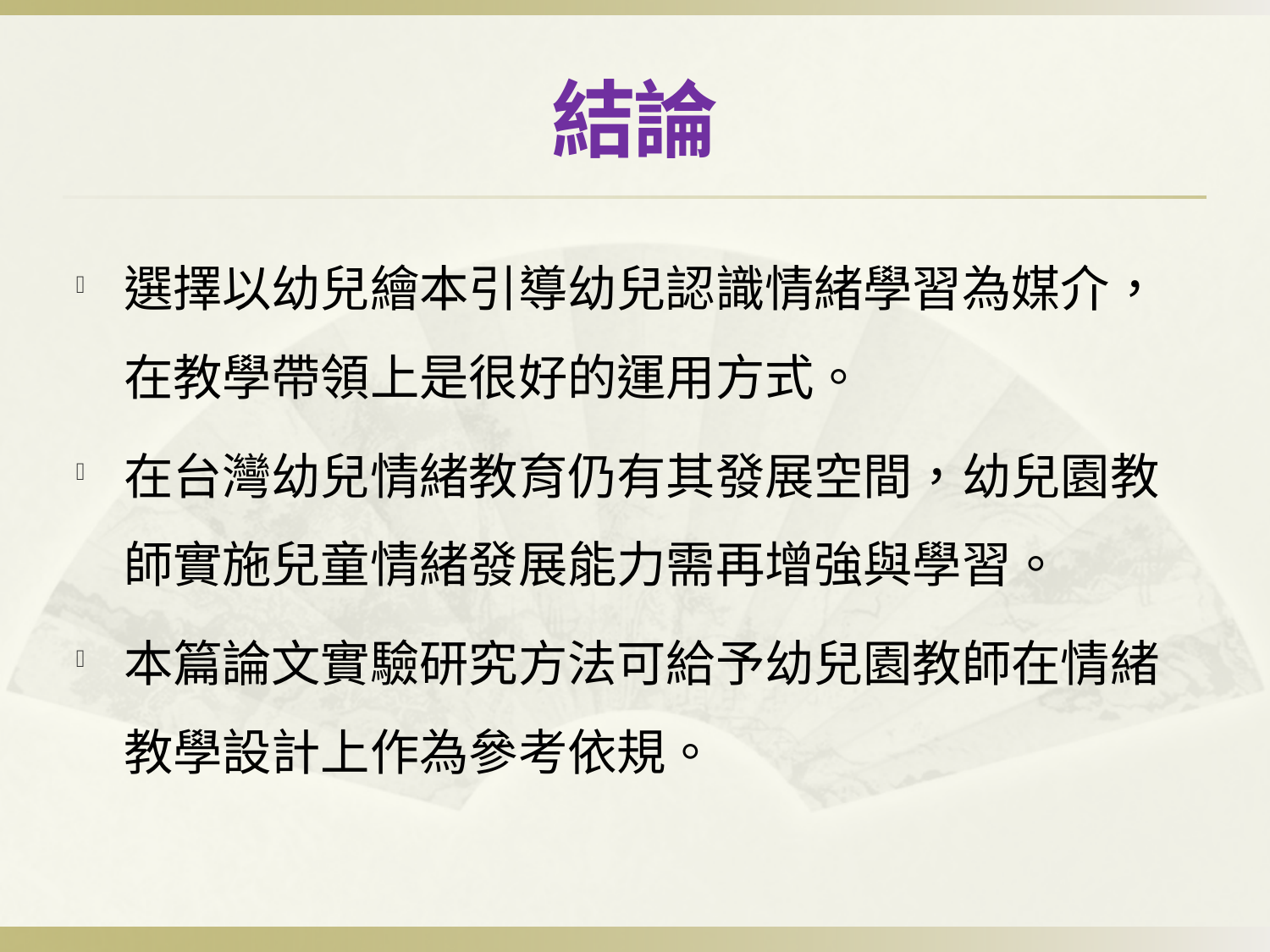

# 結論
選擇以幼兒繪本引導幼兒認識情緒學習為媒介，在教學帶領上是很好的運用方式。
在台灣幼兒情緒教育仍有其發展空間，幼兒園教師實施兒童情緒發展能力需再增強與學習。
本篇論文實驗研究方法可給予幼兒園教師在情緒教學設計上作為參考依規。